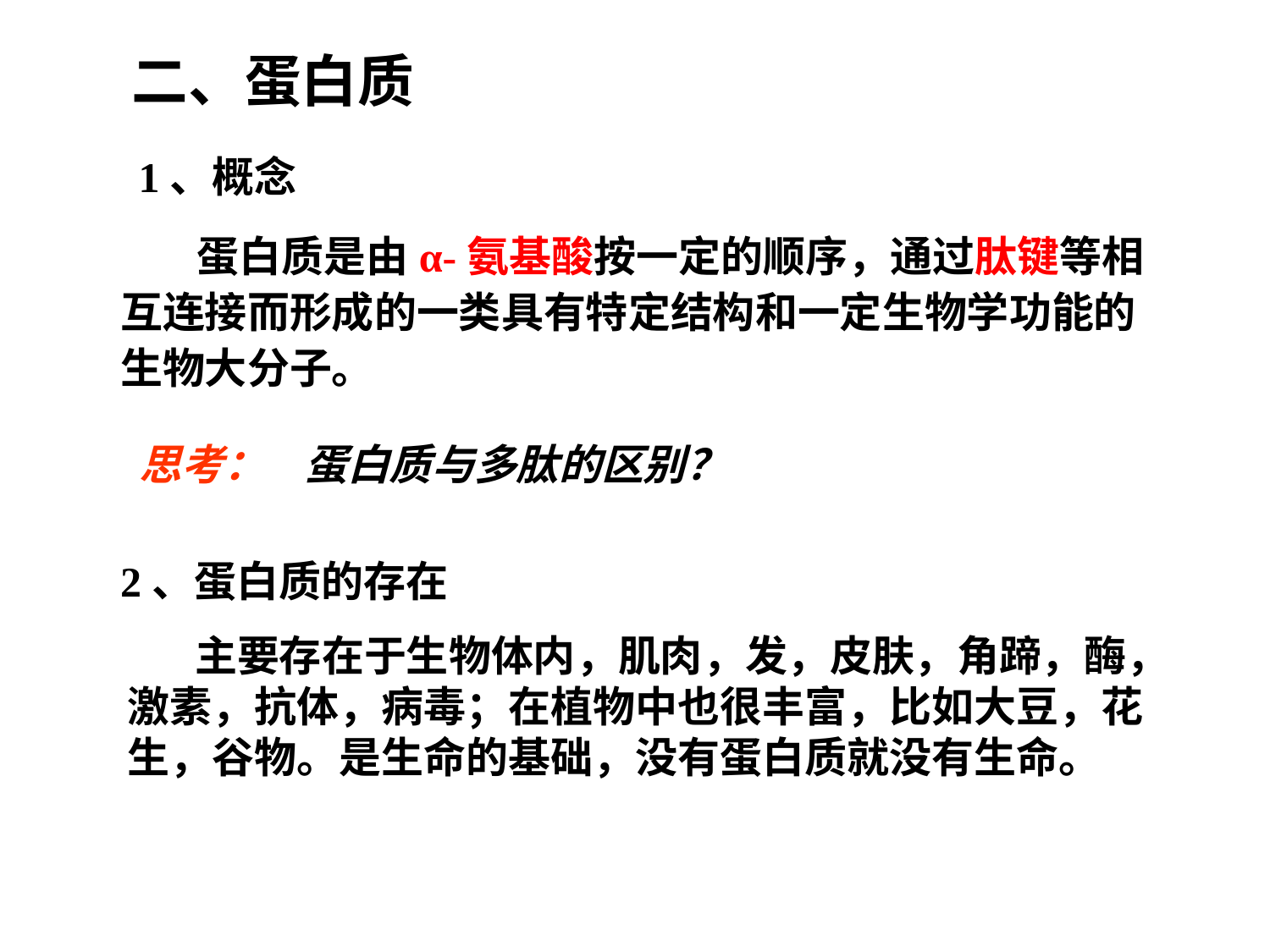

二、蛋白质
1、概念
       蛋白质是由α-氨基酸按一定的顺序，通过肽键等相互连接而形成的一类具有特定结构和一定生物学功能的生物大分子。
思考：
蛋白质与多肽的区别？
2、蛋白质的存在
      主要存在于生物体内，肌肉，发，皮肤，角蹄，酶，激素，抗体，病毒；在植物中也很丰富，比如大豆，花生，谷物。是生命的基础，没有蛋白质就没有生命。